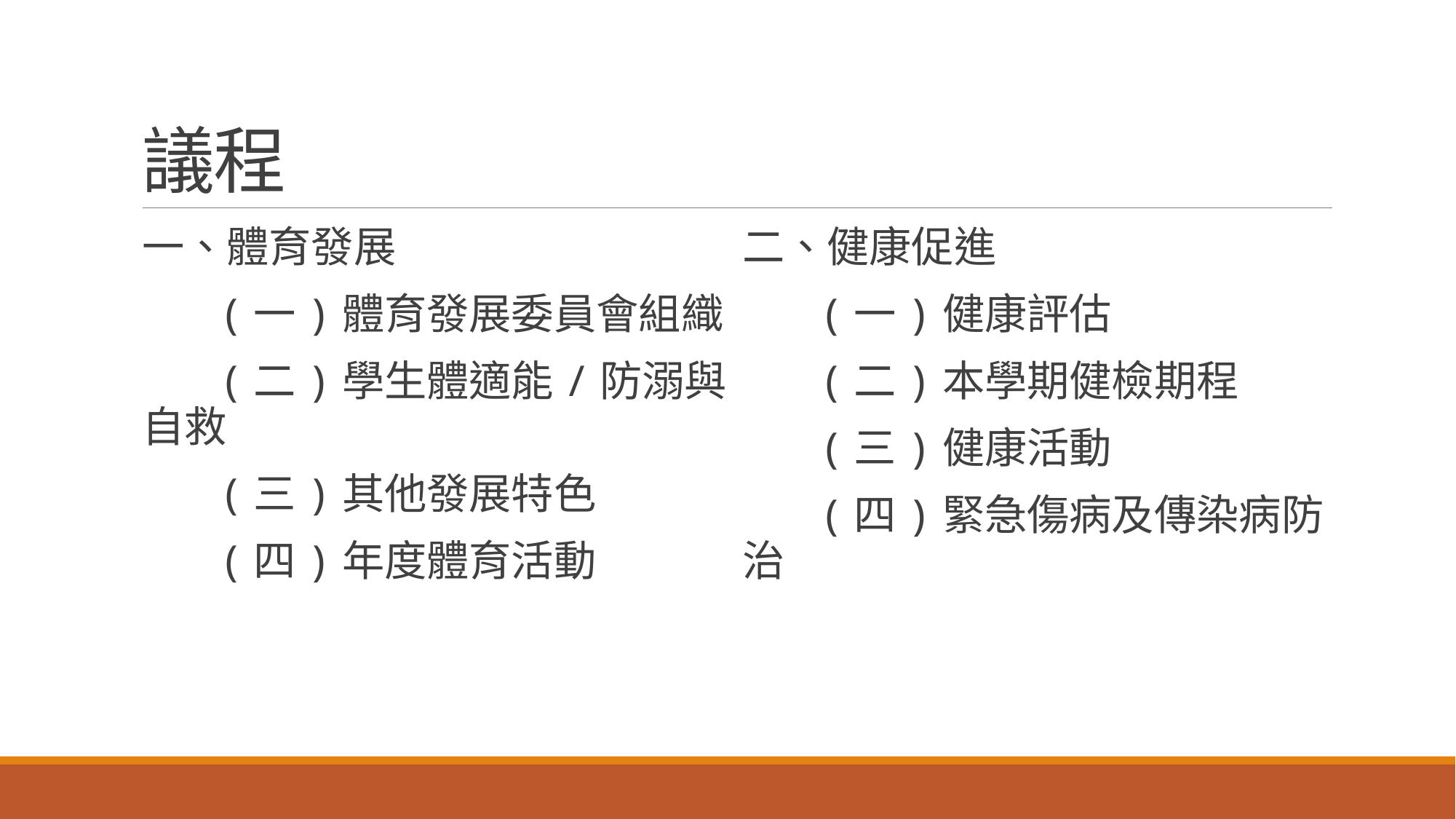

# 議程

一、體育發展
   (一)體育發展委員會組織
   (二)學生體適能/防溺與自救
   (三)其他發展特色
   (四)年度體育活動
二、健康促進
   (一)健康評估
   (二)本學期健檢期程
   (三)健康活動
   (四)緊急傷病及傳染病防治